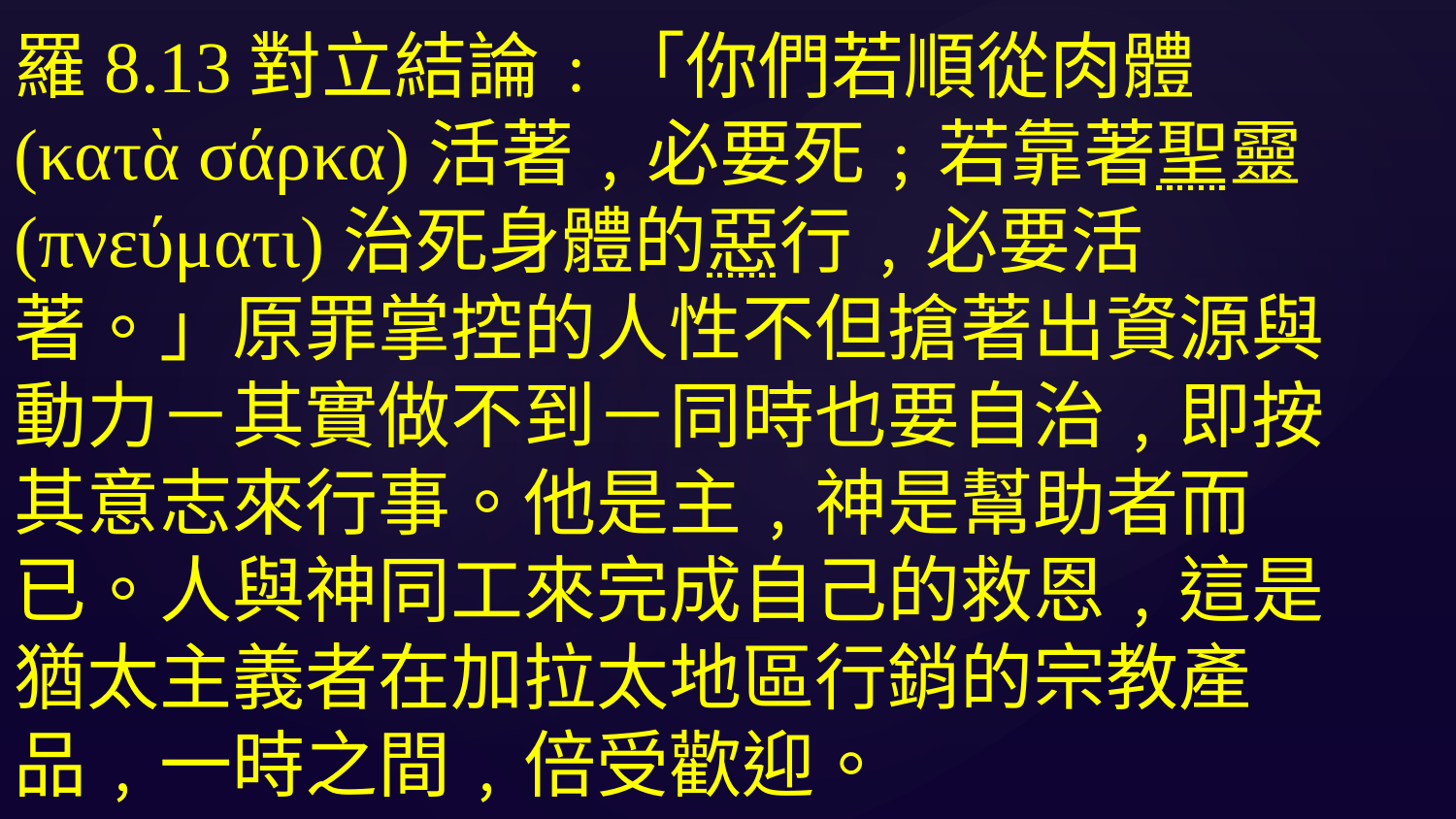

羅8.13對立結論﹕「你們若順從肉體(κατὰ σάρκα)活著﹐必要死﹔若靠著聖靈(πνεύματι)治死身體的惡行﹐必要活著。」原罪掌控的人性不但搶著出資源與動力－其實做不到－同時也要自治﹐即按其意志來行事。他是主﹐神是幫助者而已。人與神同工來完成自己的救恩﹐這是猶太主義者在加拉太地區行銷的宗教產品﹐一時之間﹐倍受歡迎。